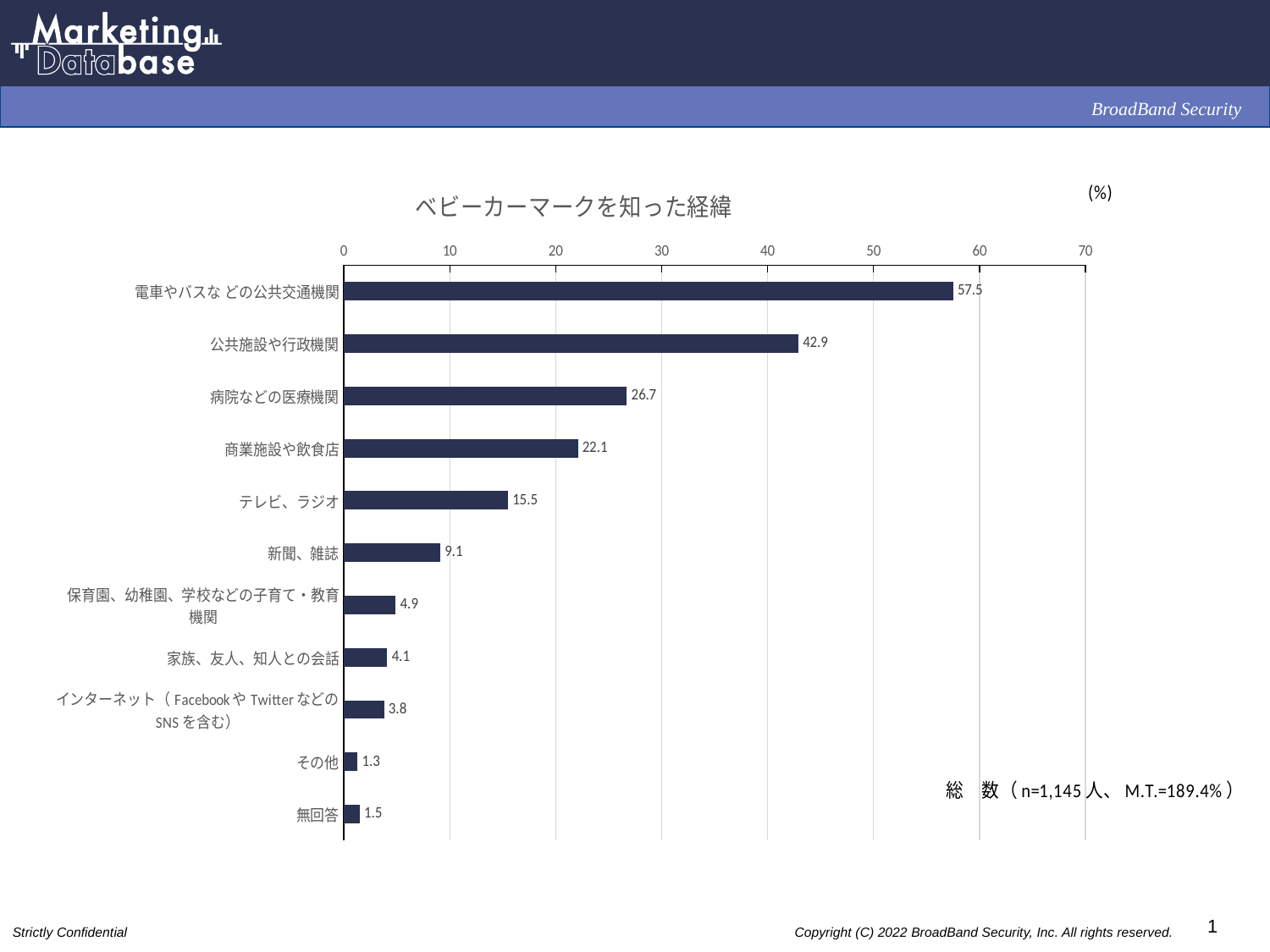

### Chart: ベビーカーマークを知った経緯

| Category |  |
|---|---|
| 電車やバスな どの公共交通機関 | 57.5 |
| 公共施設や行政機関 | 42.9 |
| 病院などの医療機関 | 26.7 |
| 商業施設や飲食店 | 22.1 |
| テレビ、ラジオ | 15.5 |
| 新聞、雑誌 | 9.1 |
| 保育園、幼稚園、学校などの子育て・教育
機関 | 4.9 |
| 家族、友人、知人との会話 | 4.1 |
| インターネット（FacebookやTwitterなどの
SNSを含む） | 3.8 |
| その他 | 1.3 |
| 無回答 | 1.5 |